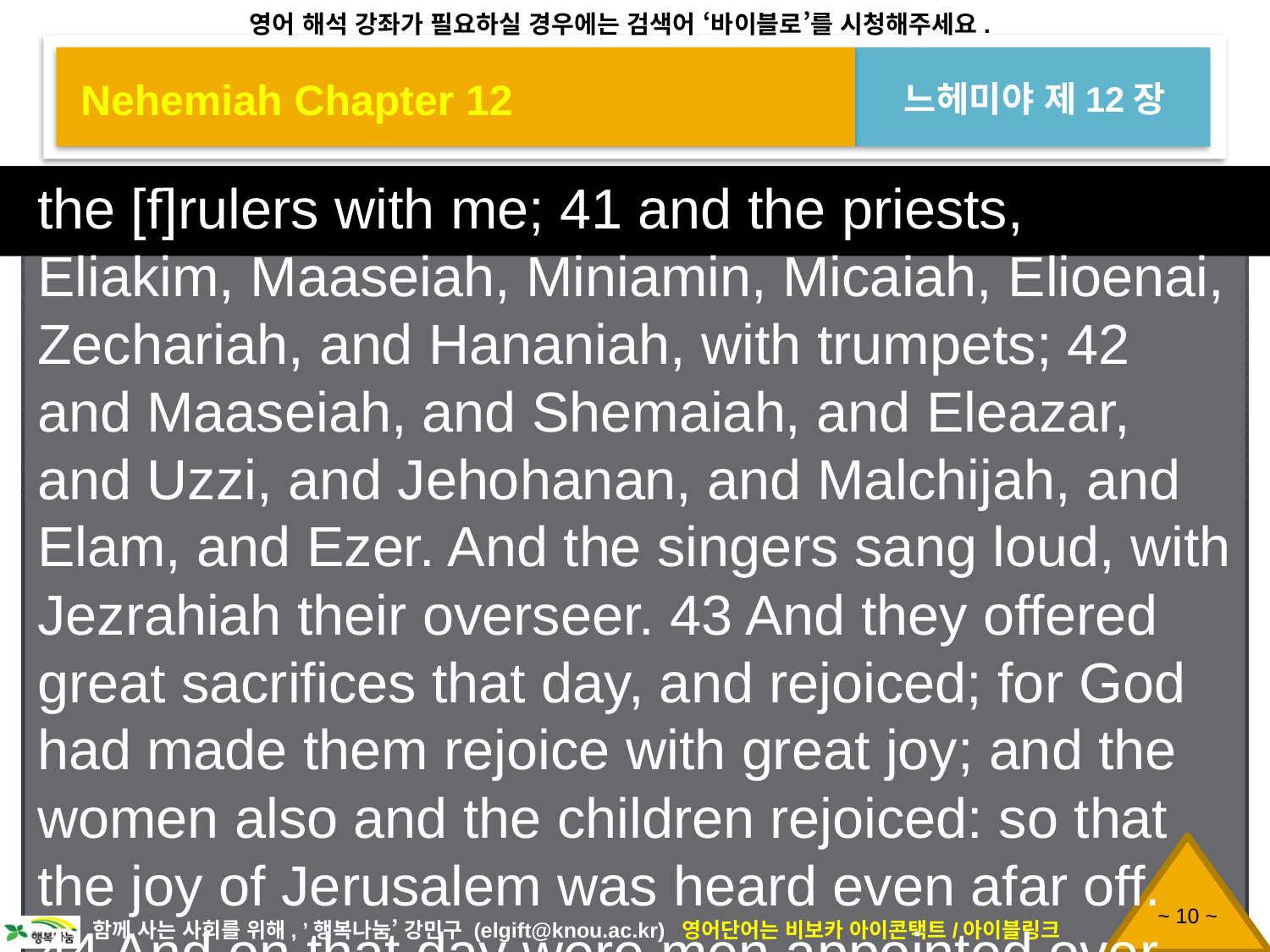

Nehemiah Chapter 12
느헤미야 제12장
the [f]rulers with me; 41 and the priests, Eliakim, Maaseiah, Miniamin, Micaiah, Elioenai, Zechariah, and Hananiah, with trumpets; 42 and Maaseiah, and Shemaiah, and Eleazar, and Uzzi, and Jehohanan, and Malchijah, and Elam, and Ezer. And the singers sang loud, with Jezrahiah their overseer. 43 And they offered great sacrifices that day, and rejoiced; for God had made them rejoice with great joy; and the women also and the children rejoiced: so that the joy of Jerusalem was heard even afar off.
44 And on that day were men appointed over the